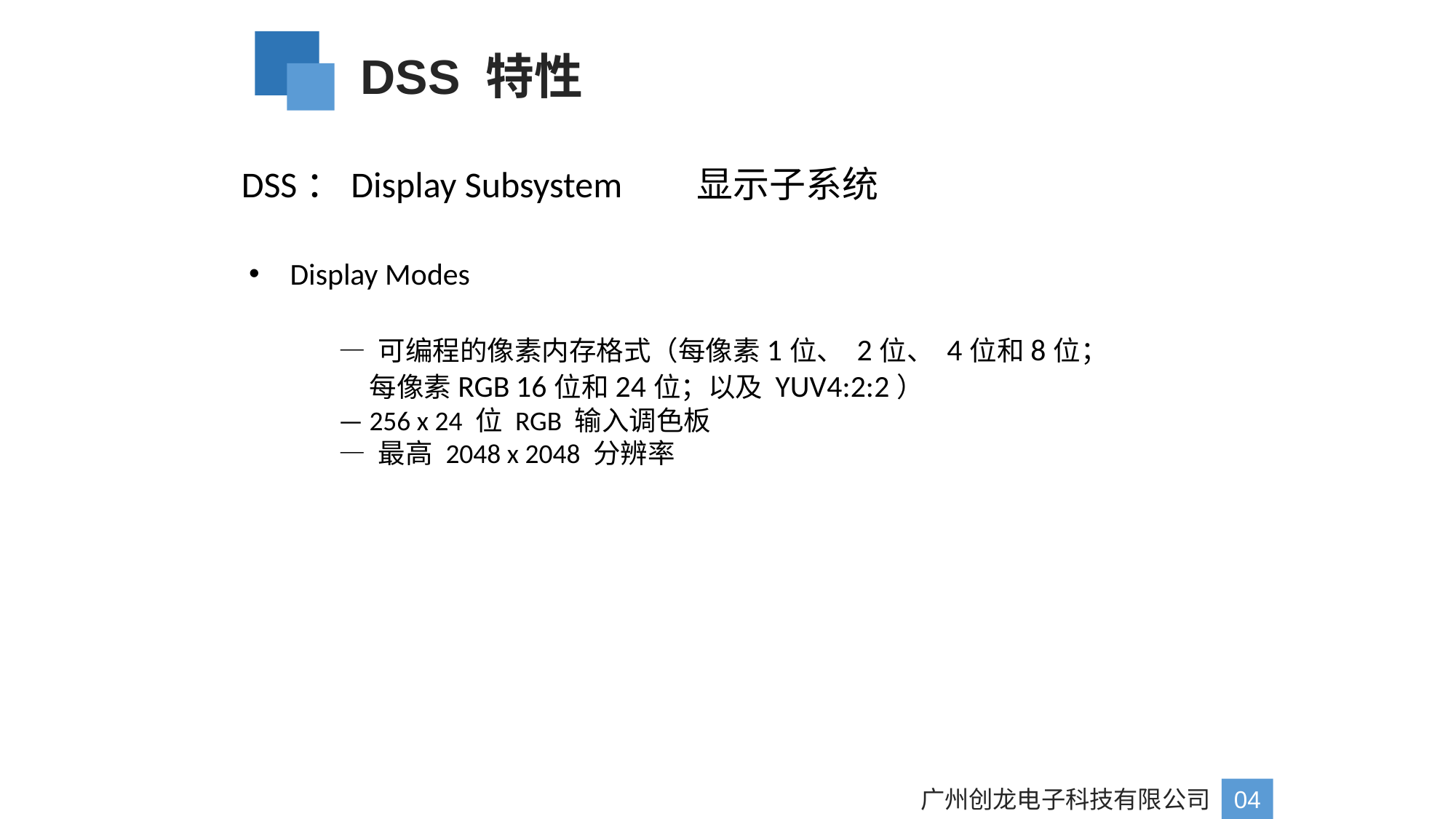

DSS 特性
DSS：Display Subsystem        显示子系统
Display Modes
— 可编程的像素内存格式（每像素1位、 2位、 4位和8位；
    每像素RGB 16位和24位；以及 YUV4:2:2）
— 256 x 24 位 RGB 输入调色板
— 最高 2048 x 2048 分辨率
广州创龙电子科技有限公司
04